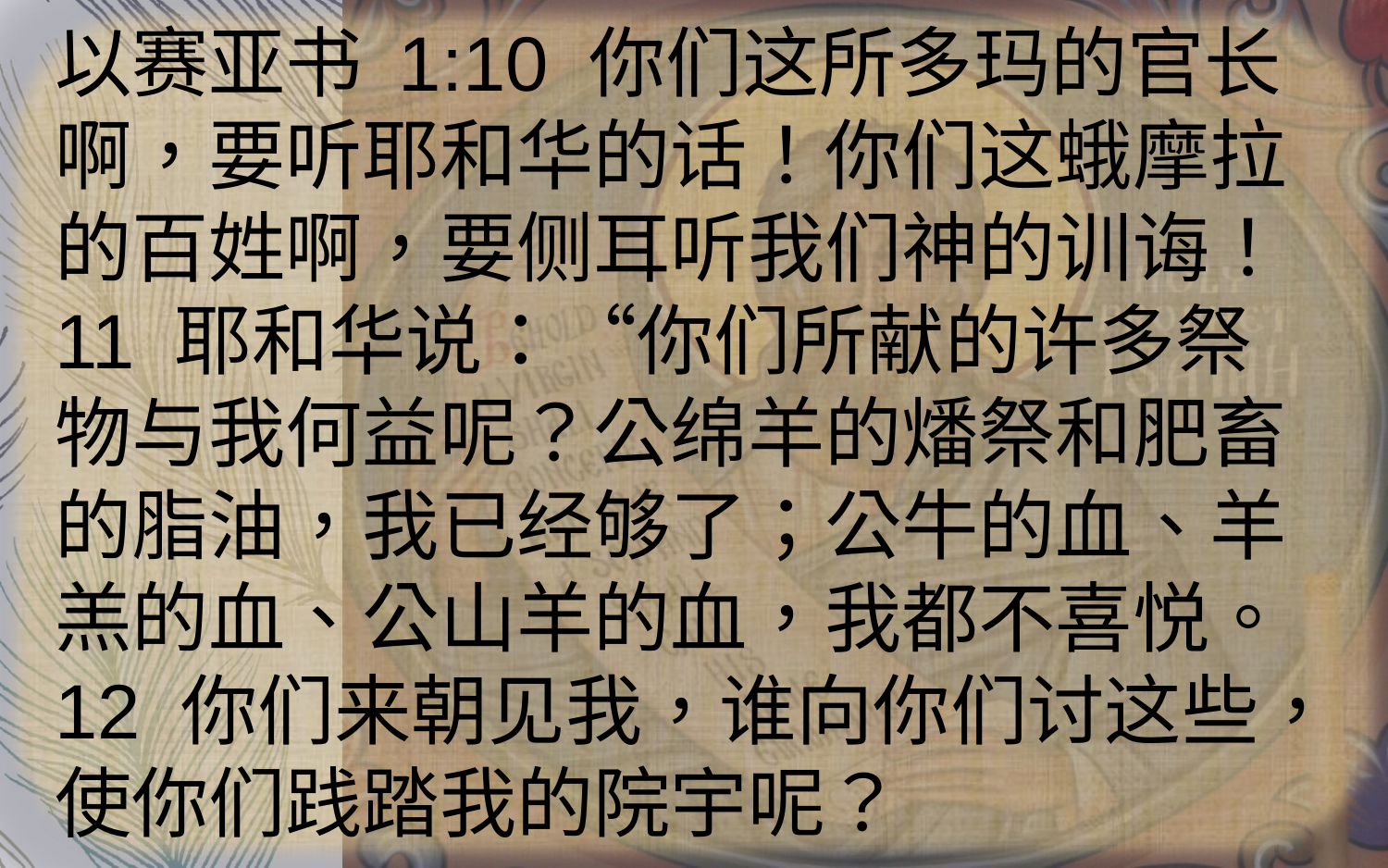

以赛亚书 1:10 你们这所多玛的官长啊，要听耶和华的话！你们这蛾摩拉的百姓啊，要侧耳听我们神的训诲！ 11 耶和华说：“你们所献的许多祭物与我何益呢？公绵羊的燔祭和肥畜的脂油，我已经够了；公牛的血、羊羔的血、公山羊的血，我都不喜悦。 12 你们来朝见我，谁向你们讨这些，使你们践踏我的院宇呢？